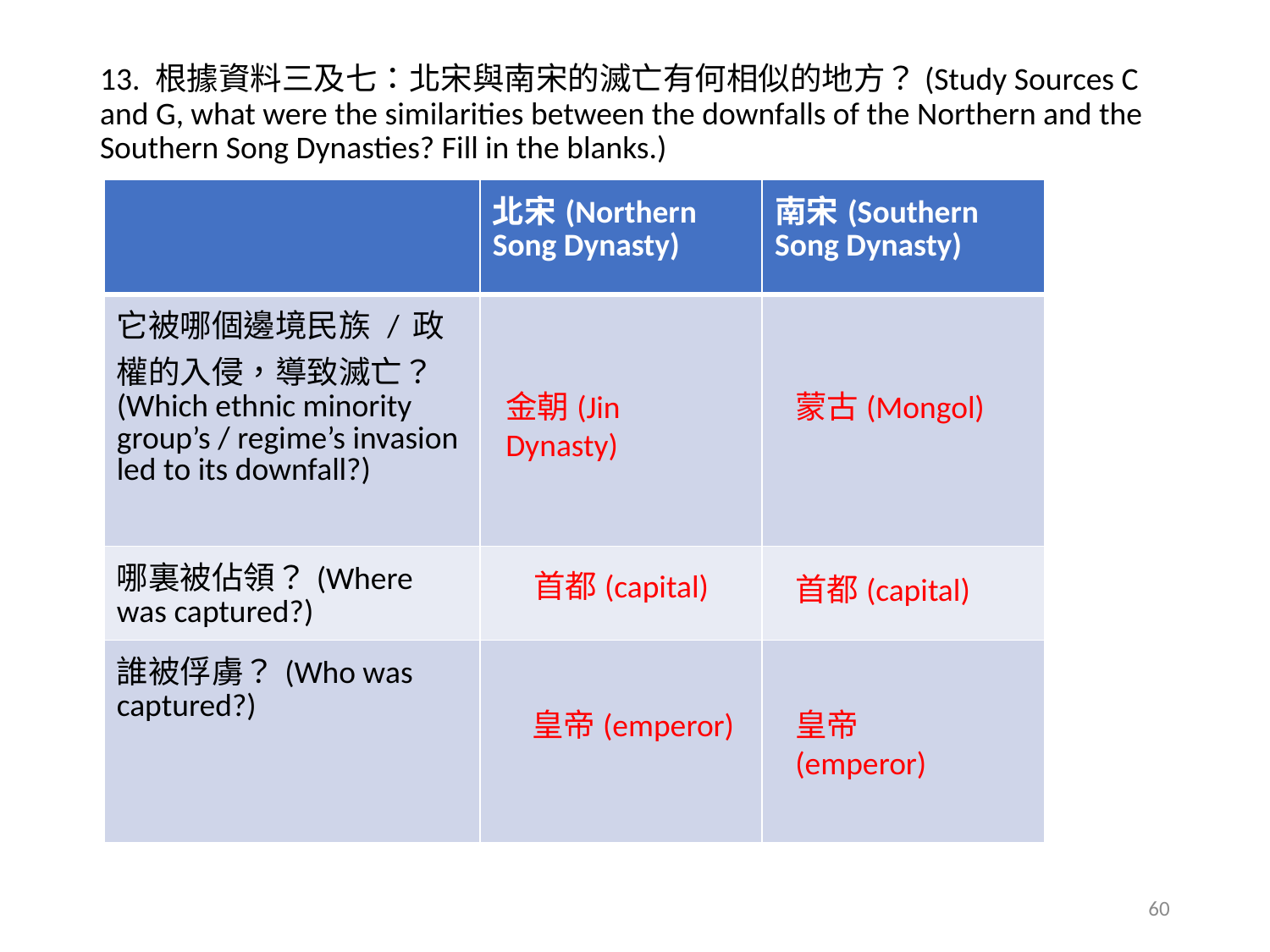

13. 根據資料三及七：北宋與南宋的滅亡有何相似的地方？(Study Sources C and G, what were the similarities between the downfalls of the Northern and the Southern Song Dynasties? Fill in the blanks.)
|  | 北宋(Northern Song Dynasty) | 南宋(Southern Song Dynasty) |
| --- | --- | --- |
| 它被哪個邊境民族 / 政權的入侵，導致滅亡？(Which ethnic minority group’s / regime’s invasion led to its downfall?) |  |  |
| 哪裏被佔領？(Where was captured?) |  |  |
| 誰被俘虜？(Who was captured?) |  |  |
金朝(Jin Dynasty)
蒙古(Mongol)
首都(capital)
首都(capital)
皇帝(emperor)
皇帝(emperor)
60